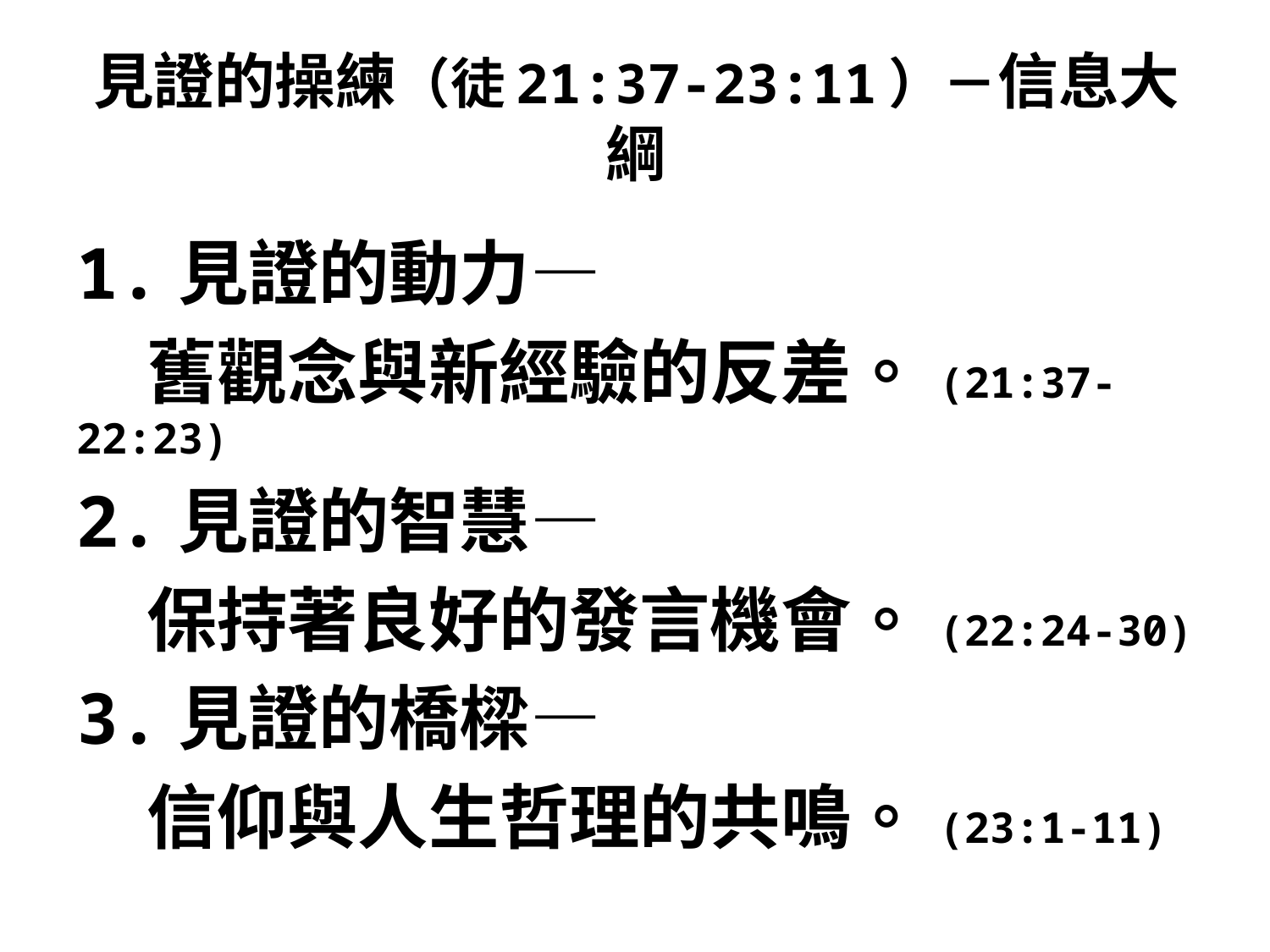

# 見證的操練（徒21:37-23:11）－信息大綱
1.見證的動力—
　舊觀念與新經驗的反差。(21:37-22:23)
2.見證的智慧—
　保持著良好的發言機會。(22:24-30)
3.見證的橋樑—
　信仰與人生哲理的共鳴。(23:1-11)